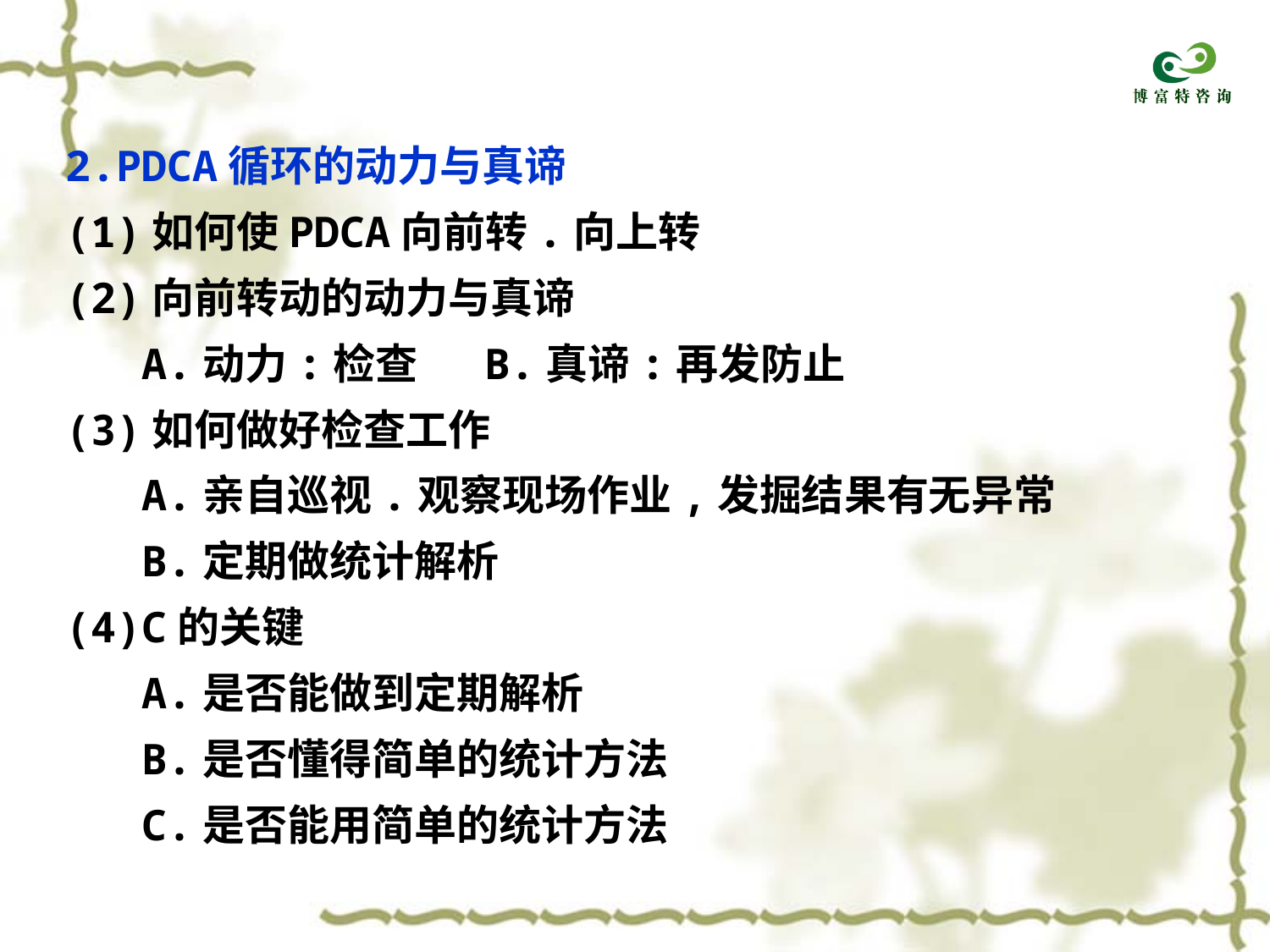

2.PDCA循环的动力与真谛
(1)如何使PDCA向前转.向上转
(2)向前转动的动力与真谛
   A.动力:检查      B.真谛:再发防止
(3)如何做好检查工作
   A.亲自巡视.观察现场作业,发掘结果有无异常
   B.定期做统计解析
(4)C的关键
   A.是否能做到定期解析
   B.是否懂得简单的统计方法
   C.是否能用简单的统计方法